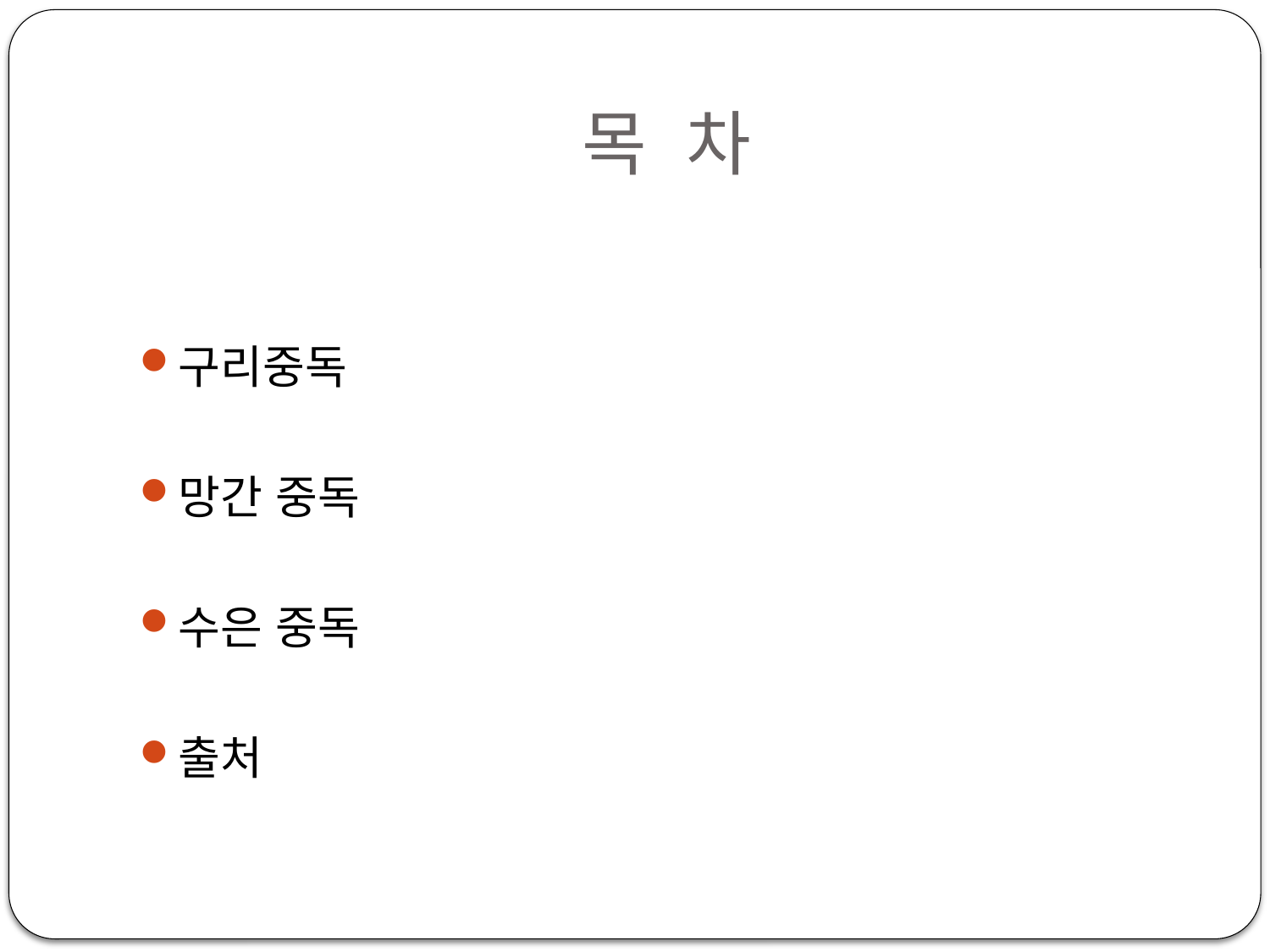

# 목  차

구리중독

망간 중독

수은 중독

출처